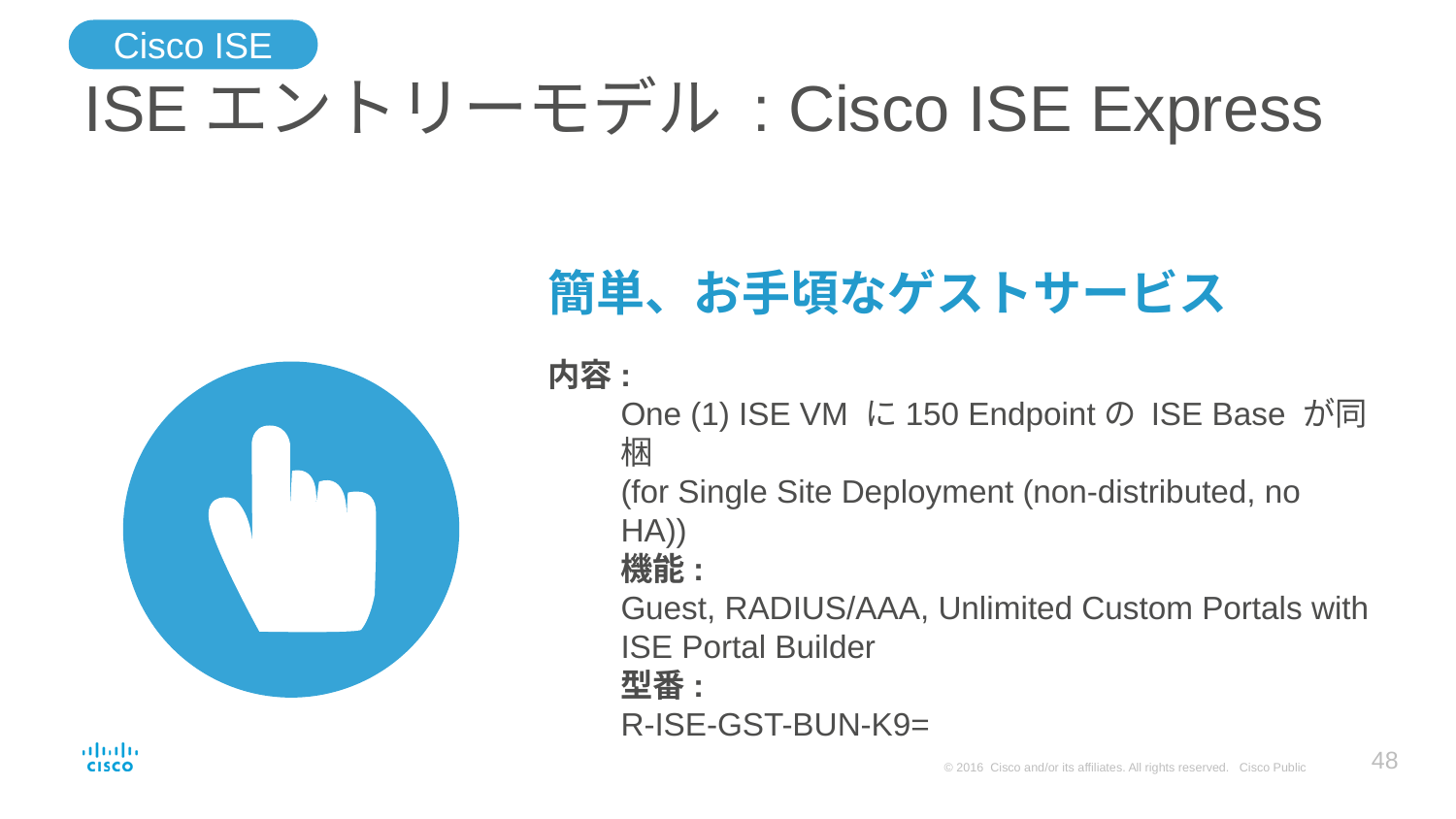

Cisco ISE
# ISEエントリーモデル : Cisco ISE Express
簡単、お手頃なゲストサービス

内容:
One (1) ISE VM に150 Endpointの ISE Base が同梱
(for Single Site Deployment (non-distributed, no HA))
機能:
Guest, RADIUS/AAA, Unlimited Custom Portals with ISE Portal Builder
型番:
R-ISE-GST-BUN-K9=